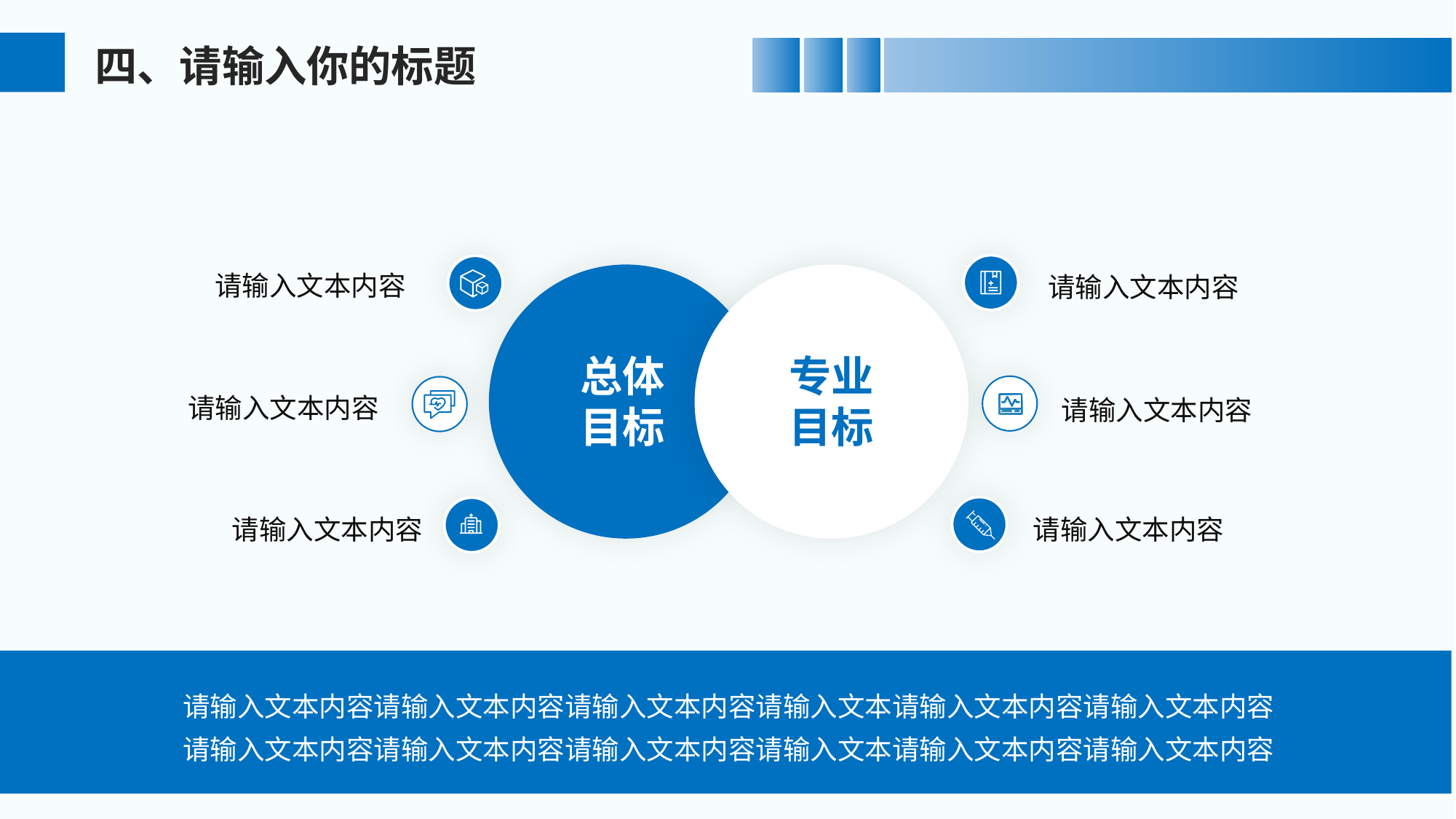

四、请输入你的标题

请输入文本内容

请输入文本内容

总体
目标
专业
目标
请输入文本内容

请输入文本内容

请输入文本内容

请输入文本内容

请输入文本内容请输入文本内容请输入文本内容请输入文本请输入文本内容请输入文本内容
请输入文本内容请输入文本内容请输入文本内容请输入文本请输入文本内容请输入文本内容